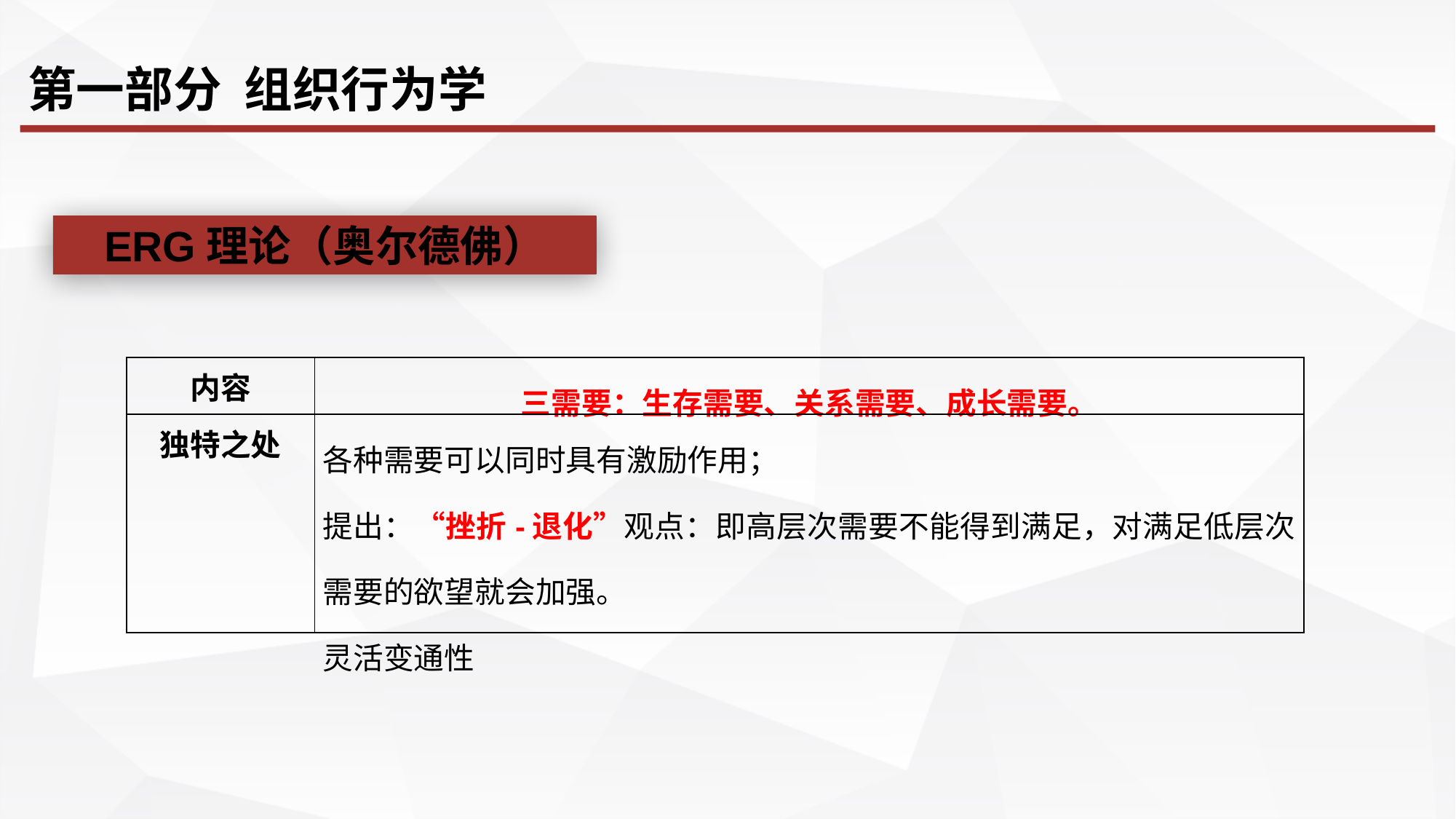

第一部分  组织行为学

ERG理论（奥尔德佛）
| 内容 | 三需要：生存需要、关系需要、成长需要。 |
| --- | --- |
| 独特之处 | 各种需要可以同时具有激励作用； 提出：“挫折-退化”观点：即高层次需要不能得到满足，对满足低层次需要的欲望就会加强。 灵活变通性 |